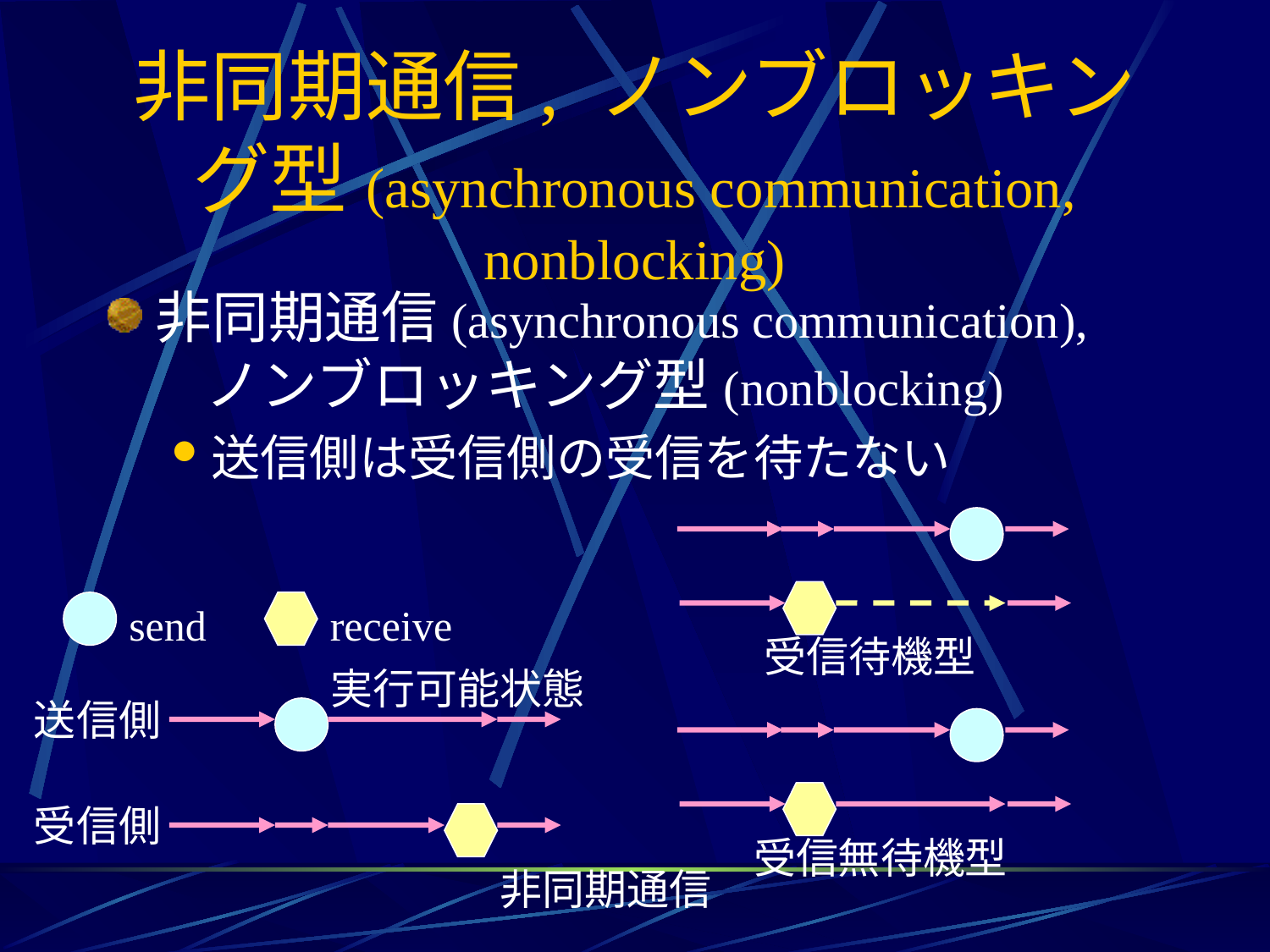

# 非同期通信, ノンブロッキング型(asynchronous communication, nonblocking)
非同期通信(asynchronous communication), 　　ノンブロッキング型(nonblocking)
送信側は受信側の受信を待たない

send

receive
受信待機型
実行可能状態

送信側

受信側

受信無待機型
非同期通信